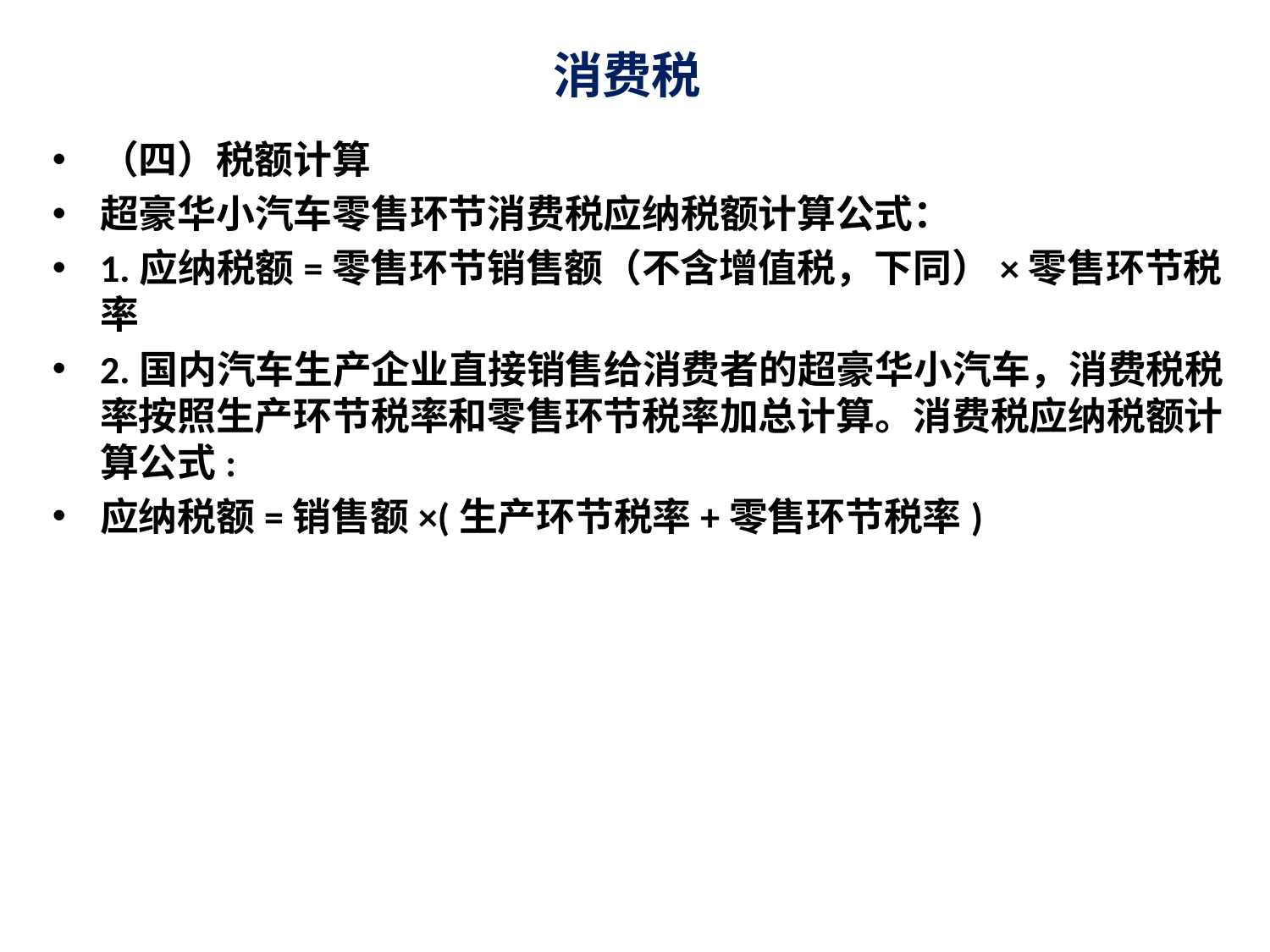

# 消费税
（四）税额计算
超豪华小汽车零售环节消费税应纳税额计算公式：
1.应纳税额=零售环节销售额（不含增值税，下同）×零售环节税率
2.国内汽车生产企业直接销售给消费者的超豪华小汽车，消费税税率按照生产环节税率和零售环节税率加总计算。消费税应纳税额计算公式:
应纳税额=销售额×(生产环节税率+零售环节税率)